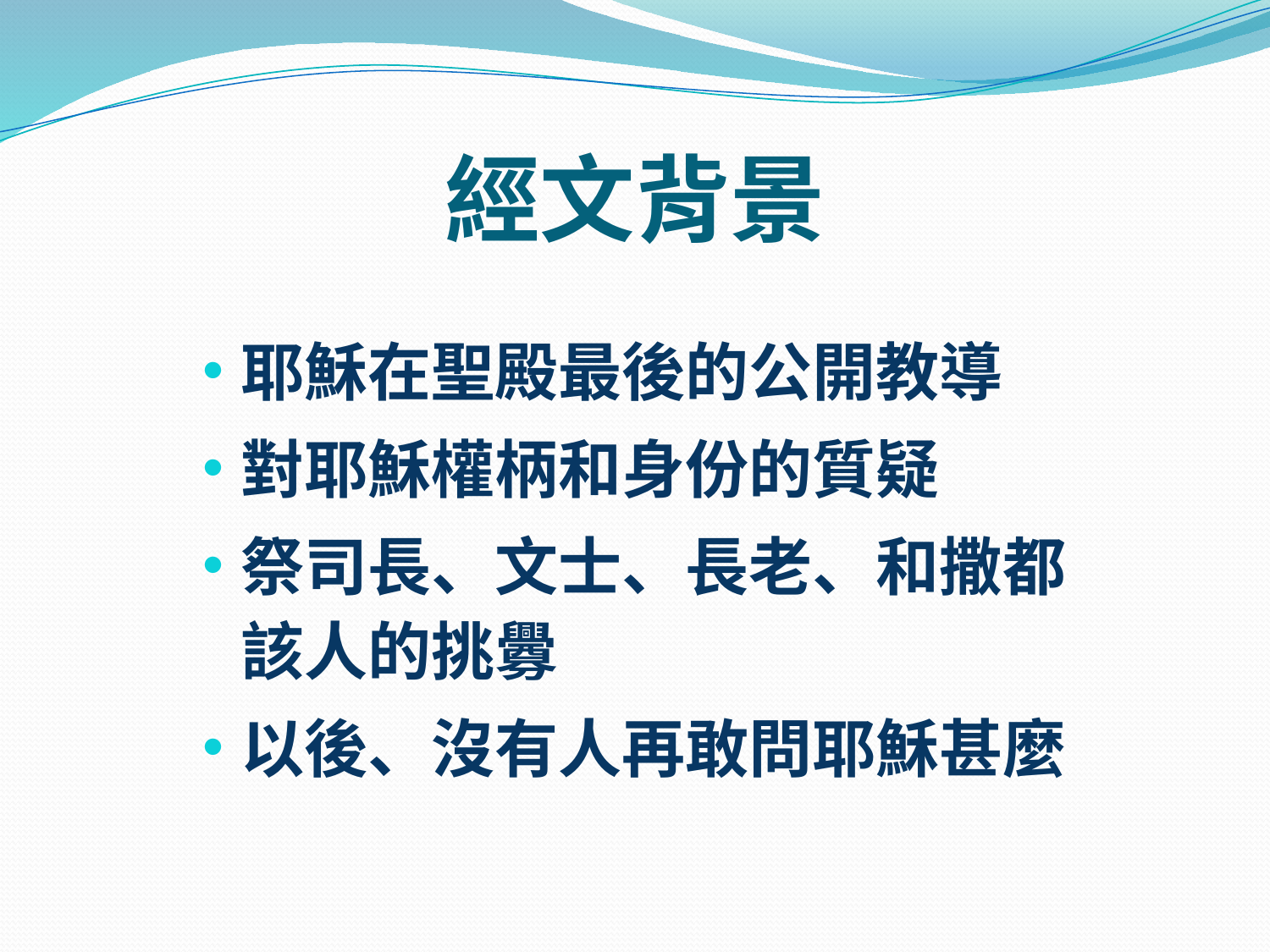

# 經文背景
耶穌在聖殿最後的公開教導
對耶穌權柄和身份的質疑
祭司長、文士、長老、和撒都該人的挑釁
以後、沒有人再敢問耶穌甚麼